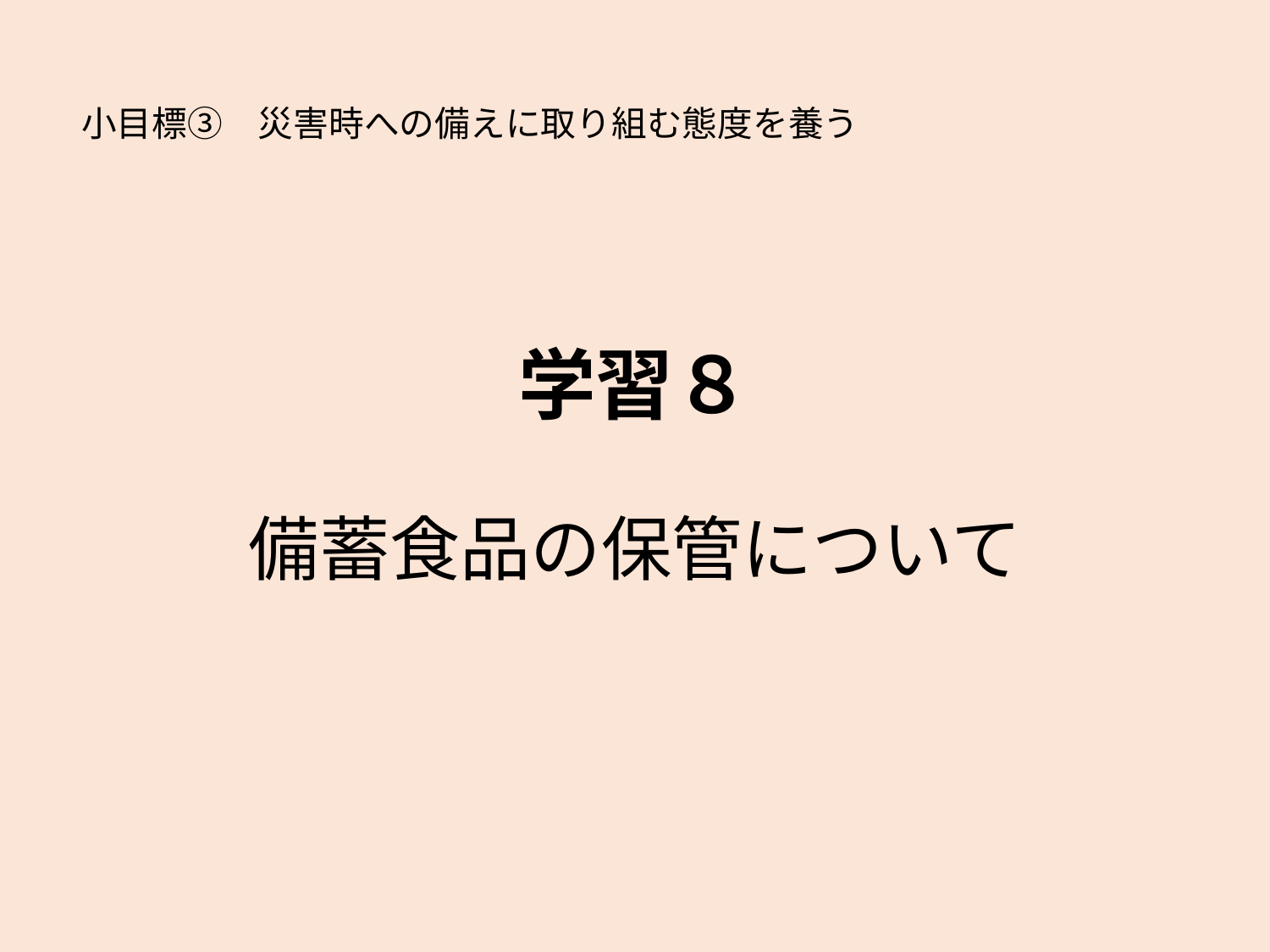

小目標③　災害時への備えに取り組む態度を養う
学習８
# 備蓄食品の保管について